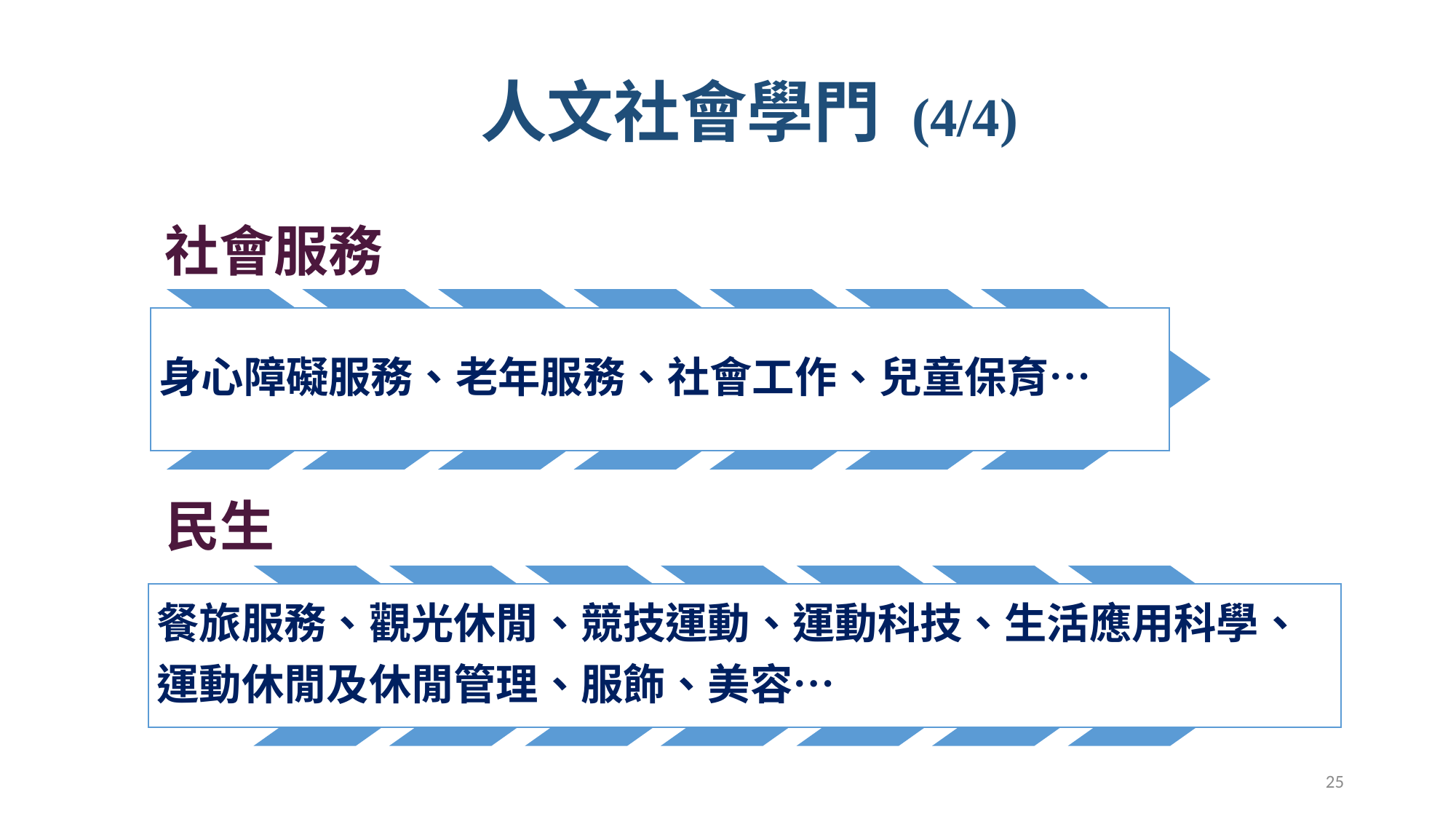

# 人文社會學門 (4/4)
社會服務
身心障礙服務、老年服務、社會工作、兒童保育…
民生
餐旅服務、觀光休閒、競技運動、運動科技、生活應用科學、
運動休閒及休閒管理、服飾、美容…
25